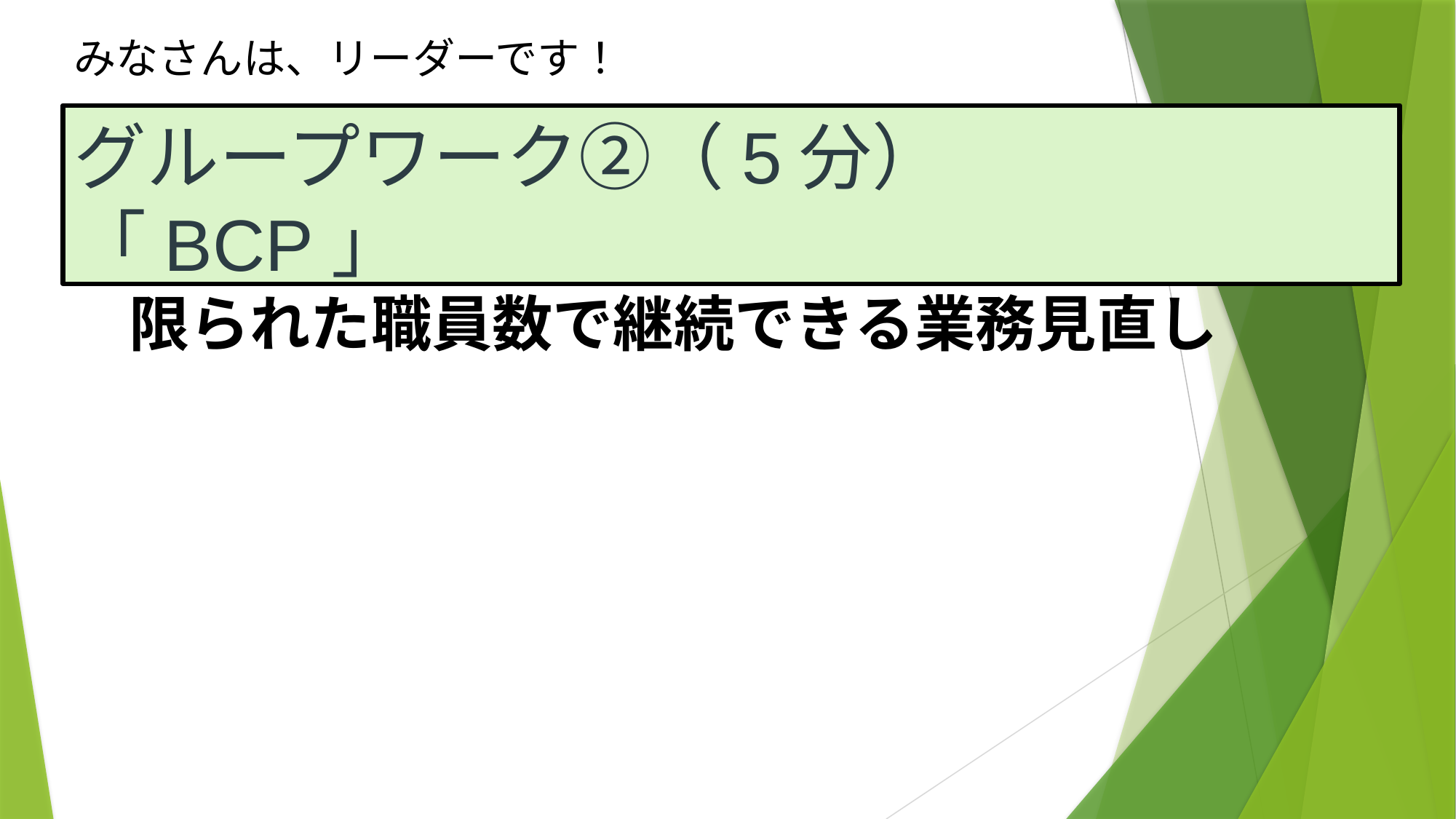

みなさんは、リーダーです！
# グループワーク②（5分）　　　　「BCP」 限られた職員数で継続できる業務見直し